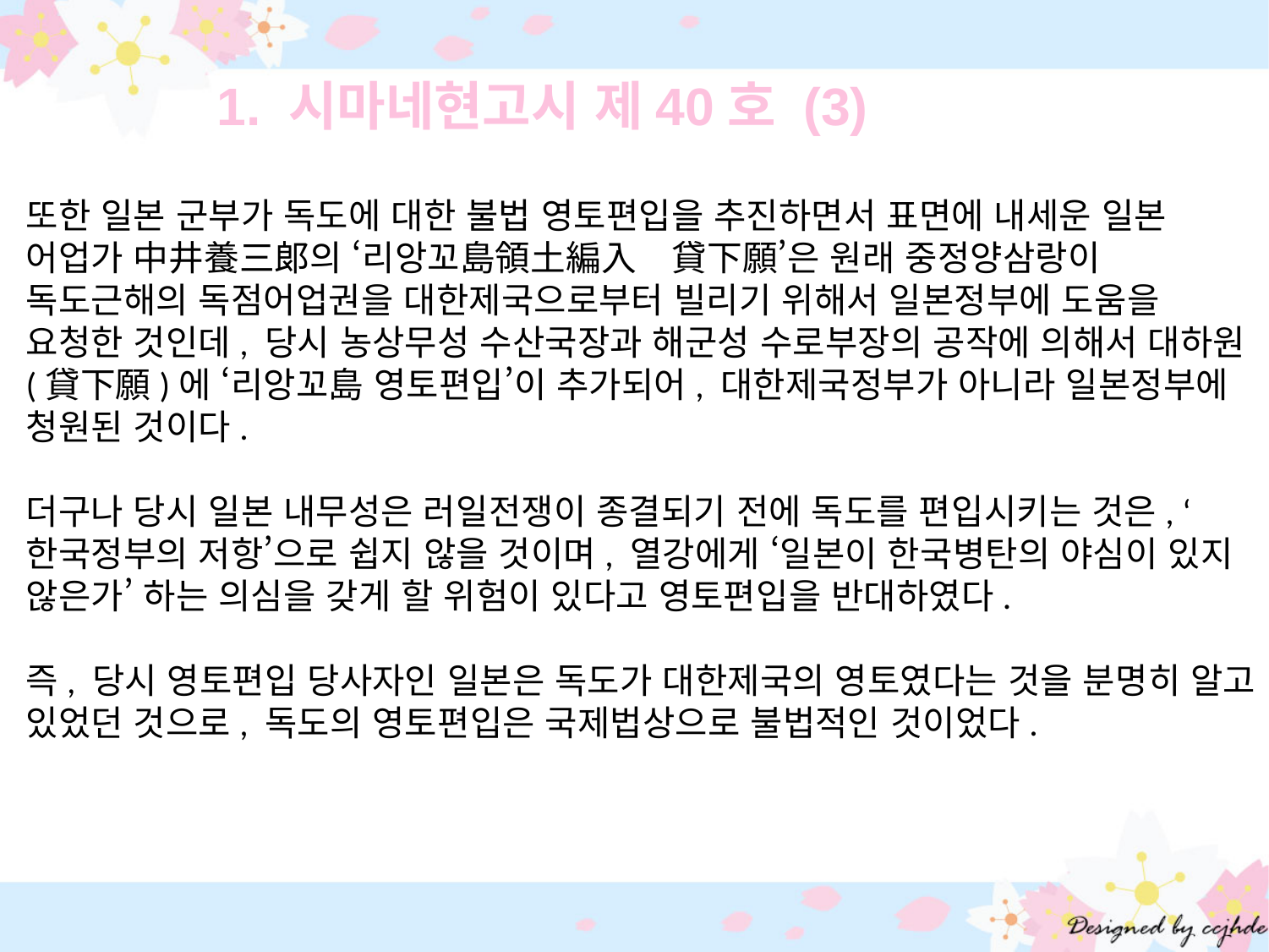

1. 시마네현고시 제40호 (3)
또한 일본 군부가 독도에 대한 불법 영토편입을 추진하면서 표면에 내세운 일본 어업가 中井養三郞의 ‘리앙꼬島領土編入　貸下願’은 원래 중정양삼랑이 독도근해의 독점어업권을 대한제국으로부터 빌리기 위해서 일본정부에 도움을 요청한 것인데, 당시 농상무성 수산국장과 해군성 수로부장의 공작에 의해서 대하원(貸下願)에 ‘리앙꼬島 영토편입’이 추가되어, 대한제국정부가 아니라 일본정부에 청원된 것이다.

더구나 당시 일본 내무성은 러일전쟁이 종결되기 전에 독도를 편입시키는 것은, ‘한국정부의 저항’으로 쉽지 않을 것이며, 열강에게 ‘일본이 한국병탄의 야심이 있지 않은가’ 하는 의심을 갖게 할 위험이 있다고 영토편입을 반대하였다.

즉, 당시 영토편입 당사자인 일본은 독도가 대한제국의 영토였다는 것을 분명히 알고 있었던 것으로, 독도의 영토편입은 국제법상으로 불법적인 것이었다.